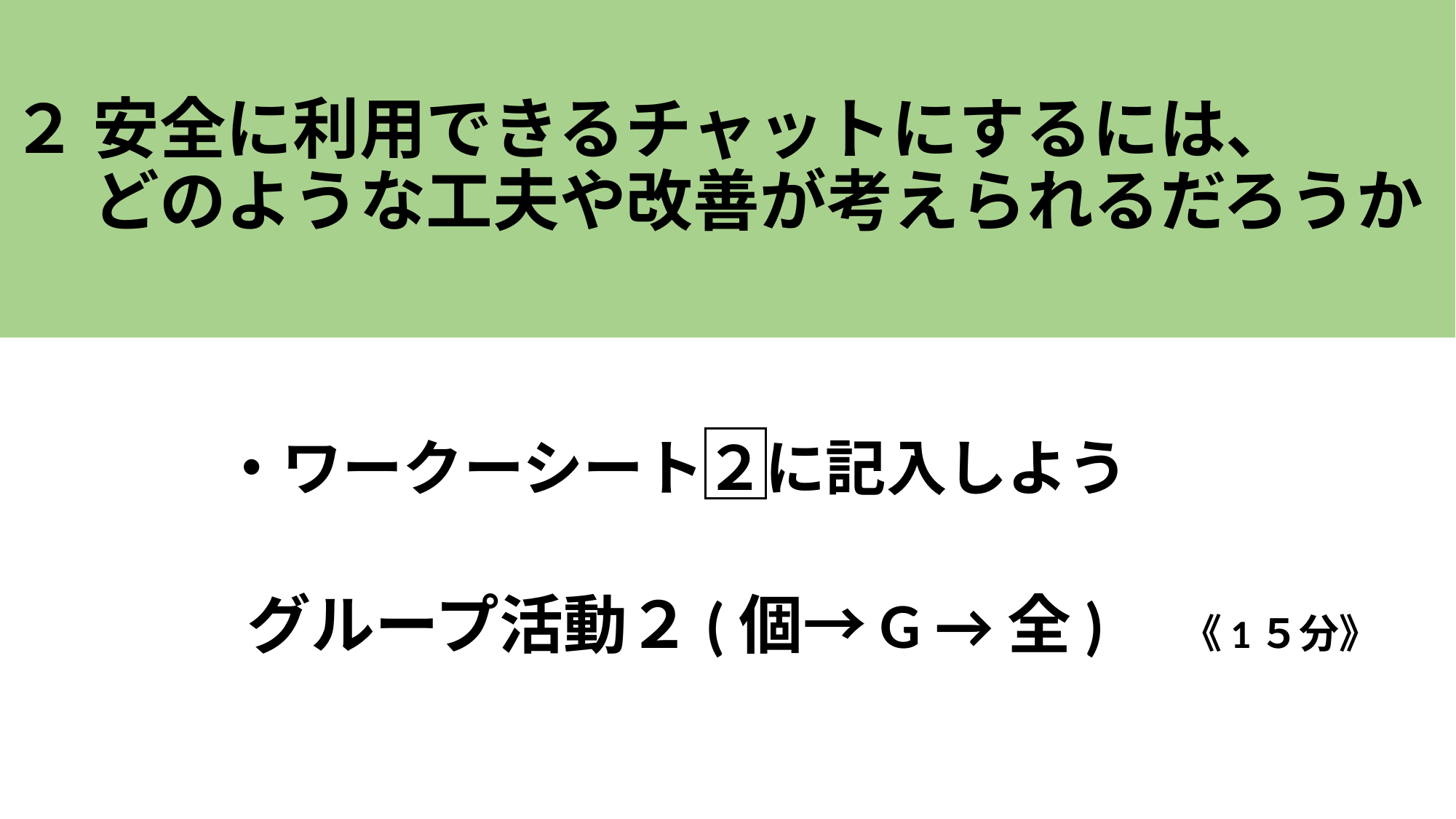

# ２ 安全に利用できるチャットにするには、 　 どのような工夫や改善が考えられるだろうか
・ワークーシート２に記入しよう

グループ活動２(個→G →全)　《1５分》